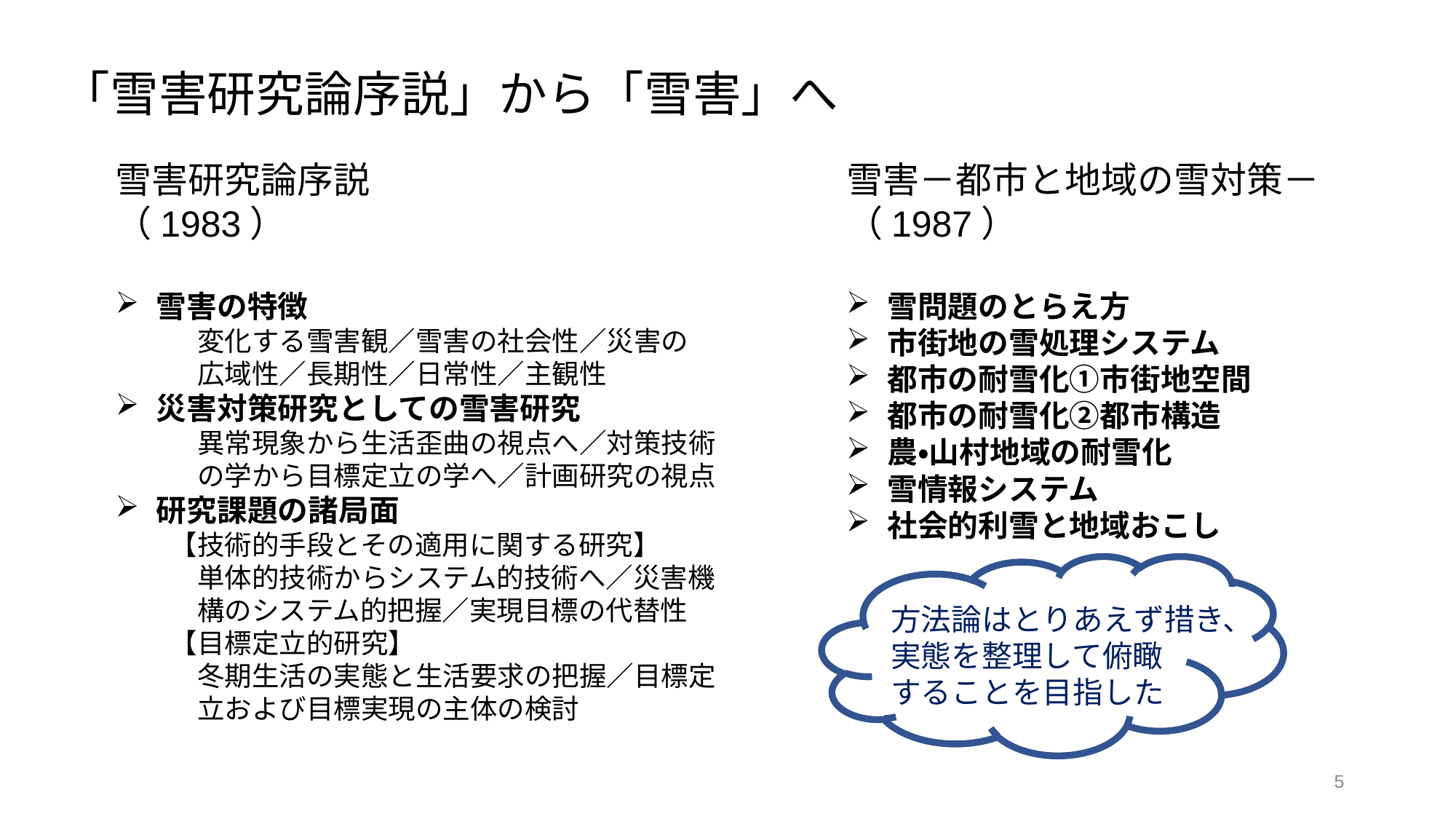

「雪害研究論序説」から「雪害」へ
雪害研究論序説
（1983）

雪害の特徴
　　　変化する雪害観／雪害の社会性／災害の
　　　広域性／長期性／日常性／主観性
災害対策研究としての雪害研究
　　　異常現象から生活歪曲の視点へ／対策技術
　　　の学から目標定立の学へ／計画研究の視点
研究課題の諸局面
　　【技術的手段とその適用に関する研究】
　　　単体的技術からシステム的技術へ／災害機
　　　構のシステム的把握／実現目標の代替性
　　【目標定立的研究】
　　　冬期生活の実態と生活要求の把握／目標定
　　　立および目標実現の主体の検討
雪害－都市と地域の雪対策－
（1987）

雪問題のとらえ方
市街地の雪処理システム
都市の耐雪化①市街地空間
都市の耐雪化②都市構造
農・山村地域の耐雪化
雪情報システム
社会的利雪と地域おこし

方法論はとりあえず措き、実態を整理して俯瞰
することを目指した
5